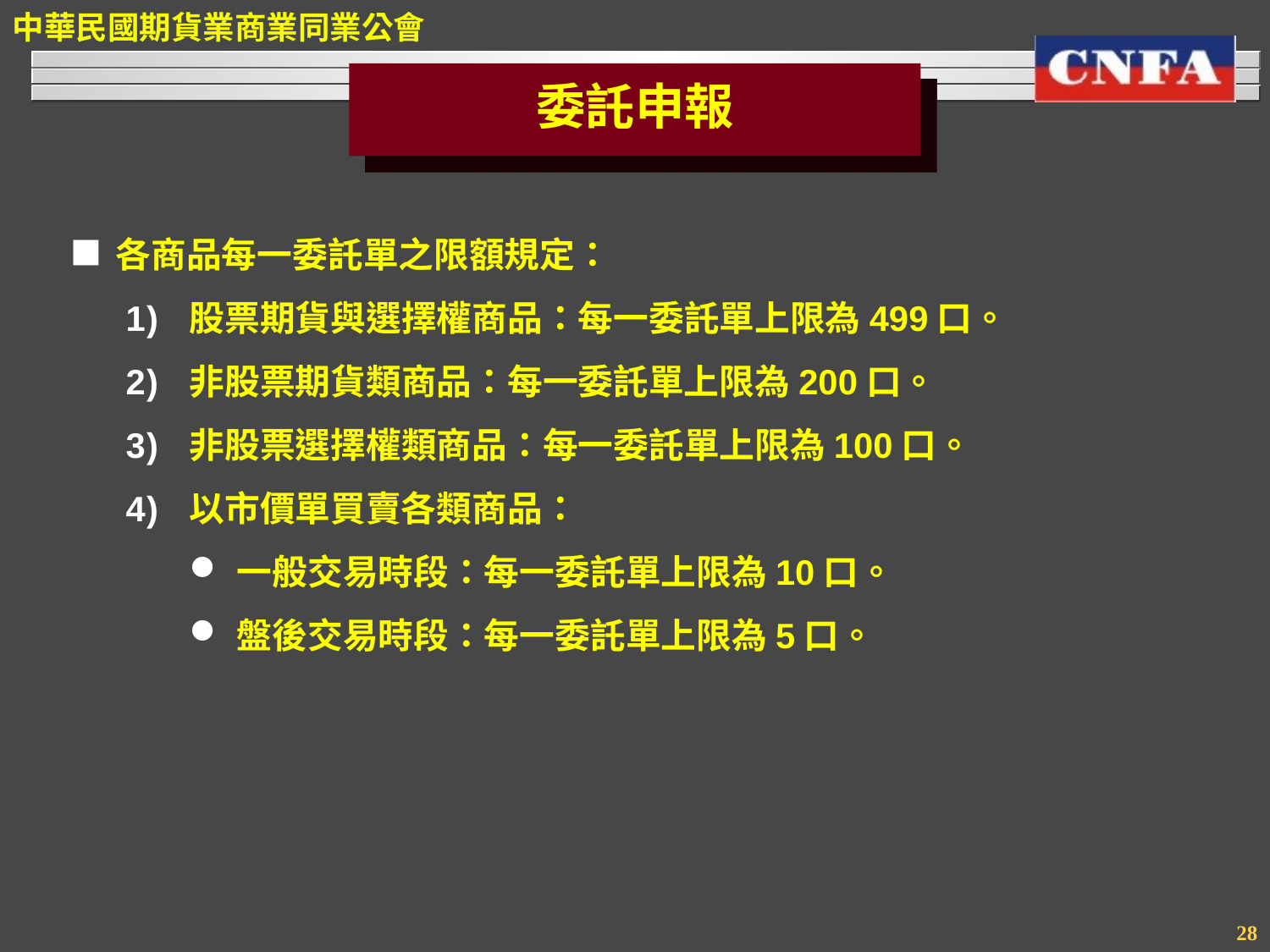

委託申報
各商品每一委託單之限額規定：
股票期貨與選擇權商品：每一委託單上限為499口。
非股票期貨類商品：每一委託單上限為200口。
非股票選擇權類商品：每一委託單上限為100口。
以市價單買賣各類商品：
一般交易時段：每一委託單上限為10口。
盤後交易時段：每一委託單上限為5口。